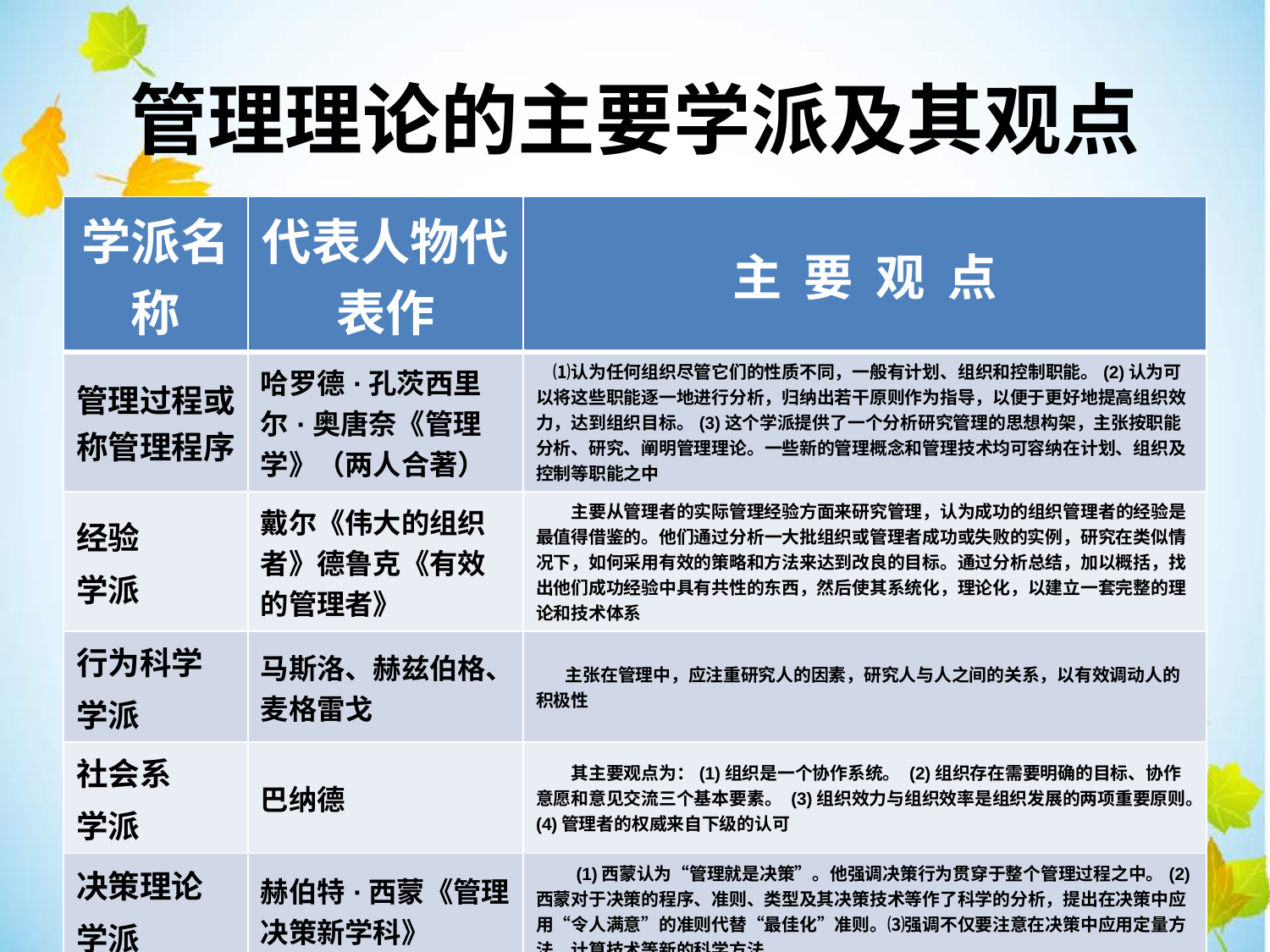

管理理论的主要学派及其观点
| 学派名称 | 代表人物代表作 | 主 要 观 点 |
| --- | --- | --- |
| 管理过程或称管理程序 | 哈罗德·孔茨西里尔·奥唐奈《管理学》（两人合著） | ⑴认为任何组织尽管它们的性质不同，一般有计划、组织和控制职能。(2)认为可以将这些职能逐一地进行分析，归纳出若干原则作为指导，以便于更好地提高组织效力，达到组织目标。(3)这个学派提供了一个分析研究管理的思想构架，主张按职能分析、研究、阐明管理理论。一些新的管理概念和管理技术均可容纳在计划、组织及控制等职能之中 |
| 经验 学派 | 戴尔《伟大的组织者》德鲁克《有效的管理者》 | 主要从管理者的实际管理经验方面来研究管理，认为成功的组织管理者的经验是最值得借鉴的。他们通过分析一大批组织或管理者成功或失败的实例，研究在类似情况下，如何采用有效的策略和方法来达到改良的目标。通过分析总结，加以概括，找出他们成功经验中具有共性的东西，然后使其系统化，理论化，以建立一套完整的理论和技术体系 |
| 行为科学 学派 | 马斯洛、赫兹伯格、麦格雷戈 | 主张在管理中，应注重研究人的因素，研究人与人之间的关系，以有效调动人的积极性 |
| 社会系 学派 | 巴纳德 | 其主要观点为：(1)组织是一个协作系统。 (2)组织存在需要明确的目标、协作意愿和意见交流三个基本要素。 (3)组织效力与组织效率是组织发展的两项重要原则。(4)管理者的权威来自下级的认可 |
| 决策理论 学派 | 赫伯特·西蒙《管理决策新学科》 | (1)西蒙认为“管理就是决策”。他强调决策行为贯穿于整个管理过程之中。(2) 西蒙对于决策的程序、准则、类型及其决策技术等作了科学的分析，提出在决策中应用“令人满意”的准则代替“最佳化”准则。⑶强调不仅要注意在决策中应用定量方法、计算技术等新的科学方法 |
| 数理学派 | 泰罗甘特吉尔布雷斯夫妇 | 他们注重量化分析，强调应用数学模型解决管理决策问题，以寻求决策的科学化与精确化 56 |